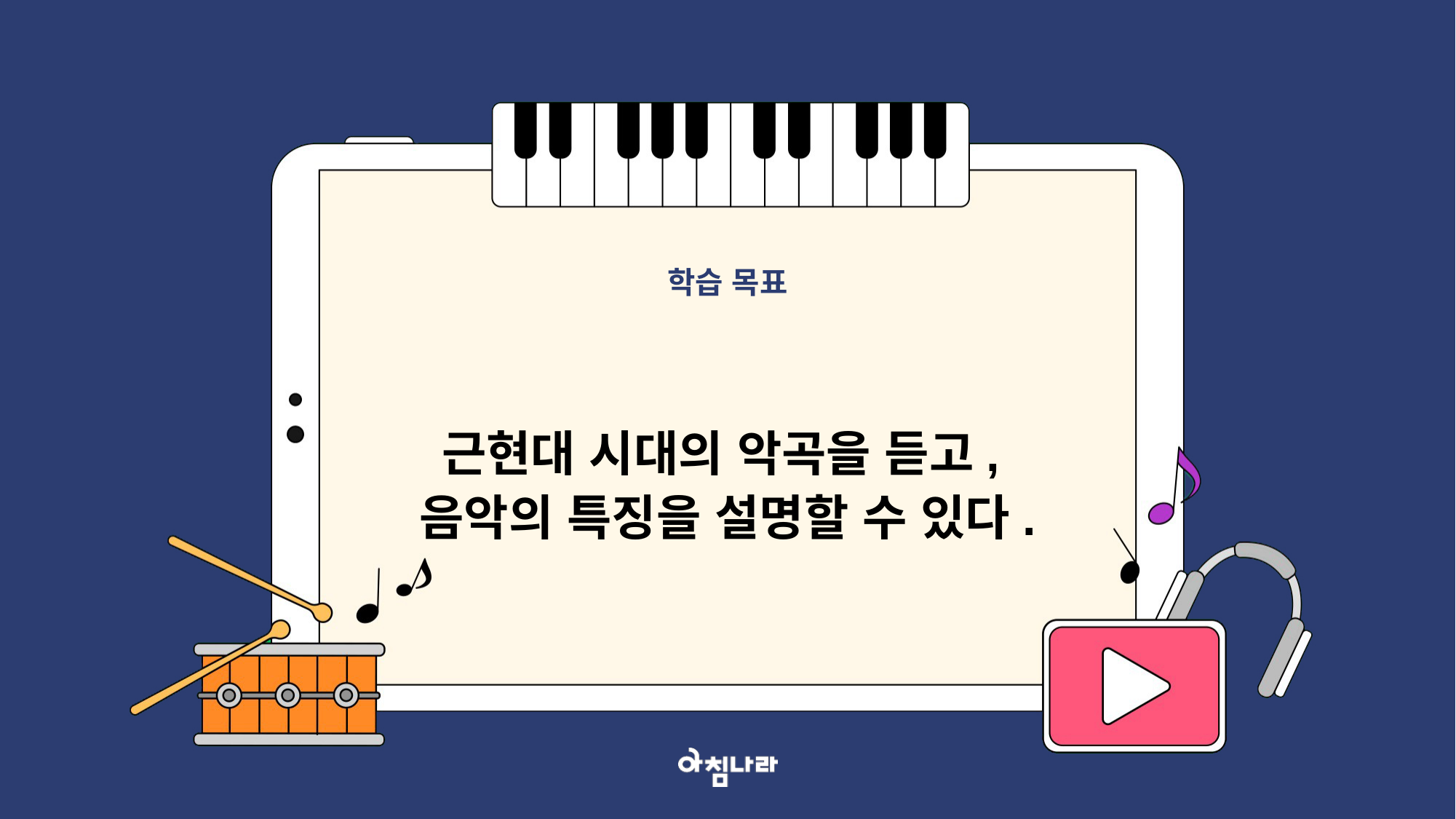

학습 목표
근현대 시대의 악곡을 듣고,
음악의 특징을 설명할 수 있다.